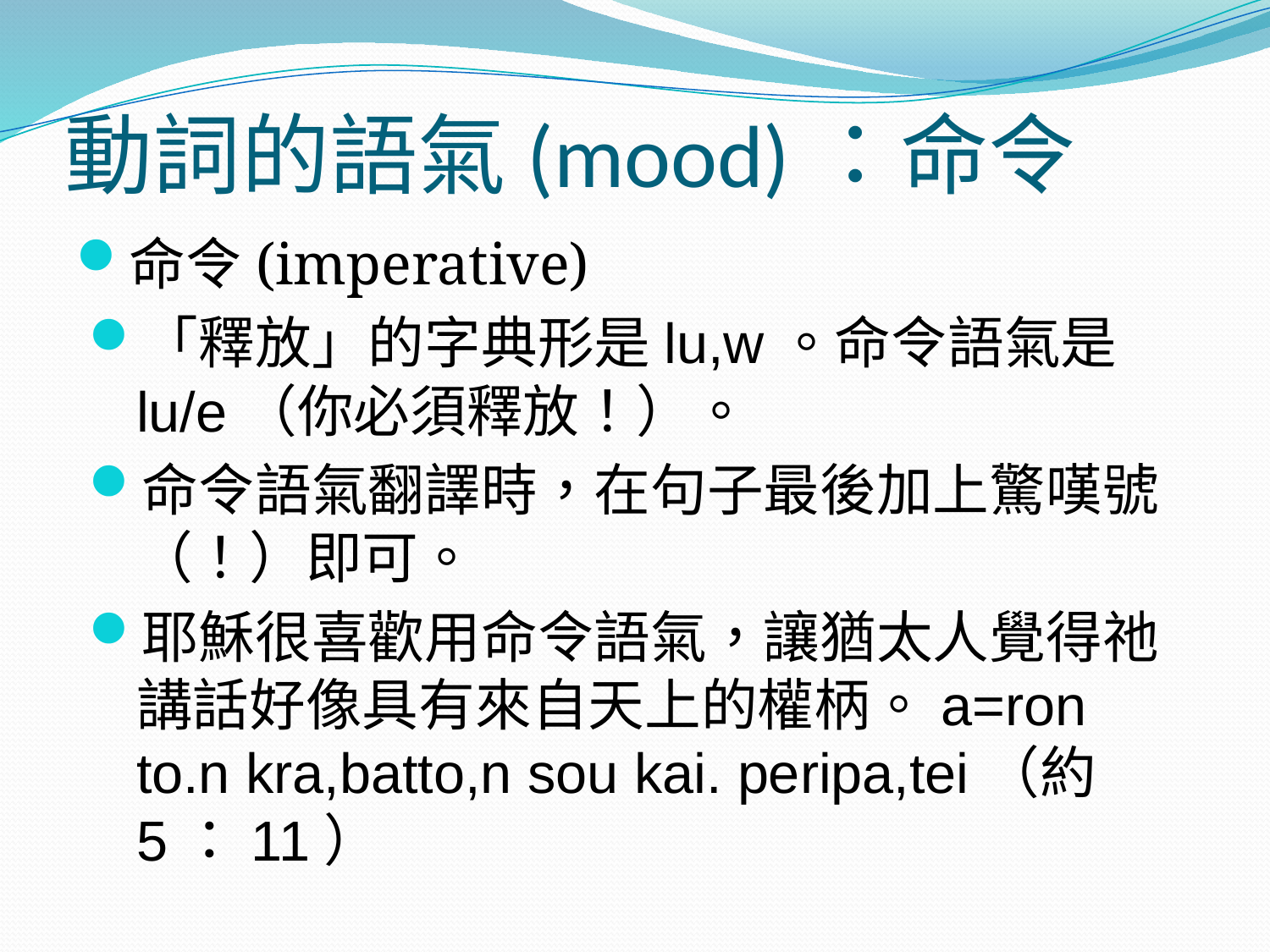

# 動詞的語氣(mood)：命令
命令(imperative)
「釋放」的字典形是lu,w。命令語氣是lu/e（你必須釋放！）。
命令語氣翻譯時，在句子最後加上驚嘆號（！）即可。
耶穌很喜歡用命令語氣，讓猶太人覺得祂講話好像具有來自天上的權柄。a=ron to.n kra,batto,n sou kai. peripa,tei（約5：11）